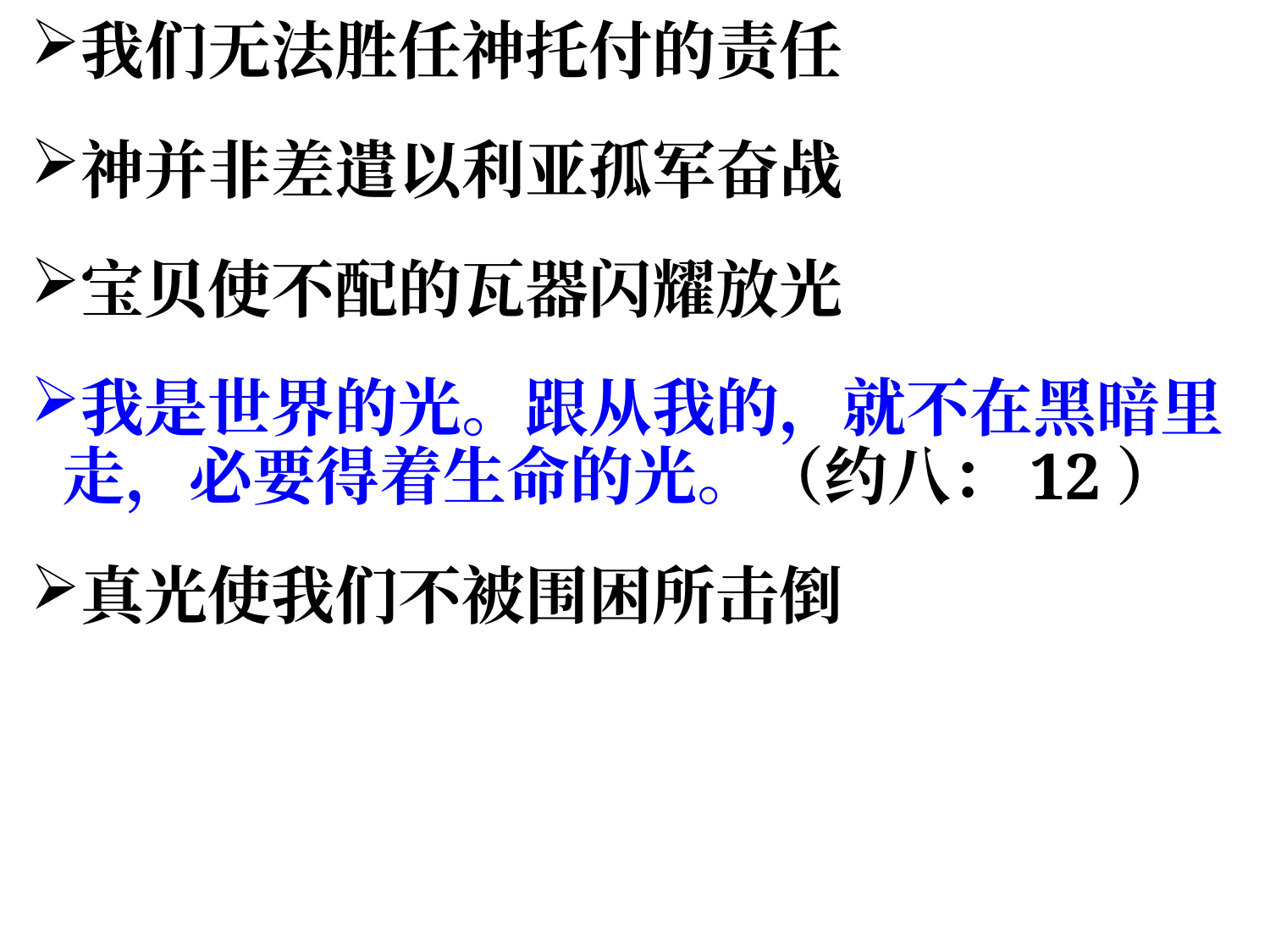

我们无法胜任神托付的责任

神并非差遣以利亚孤军奋战

宝贝使不配的瓦器闪耀放光

我是世界的光。跟从我的，就不在黑暗里走，必要得着生命的光。（约八：12）

真光使我们不被围困所击倒